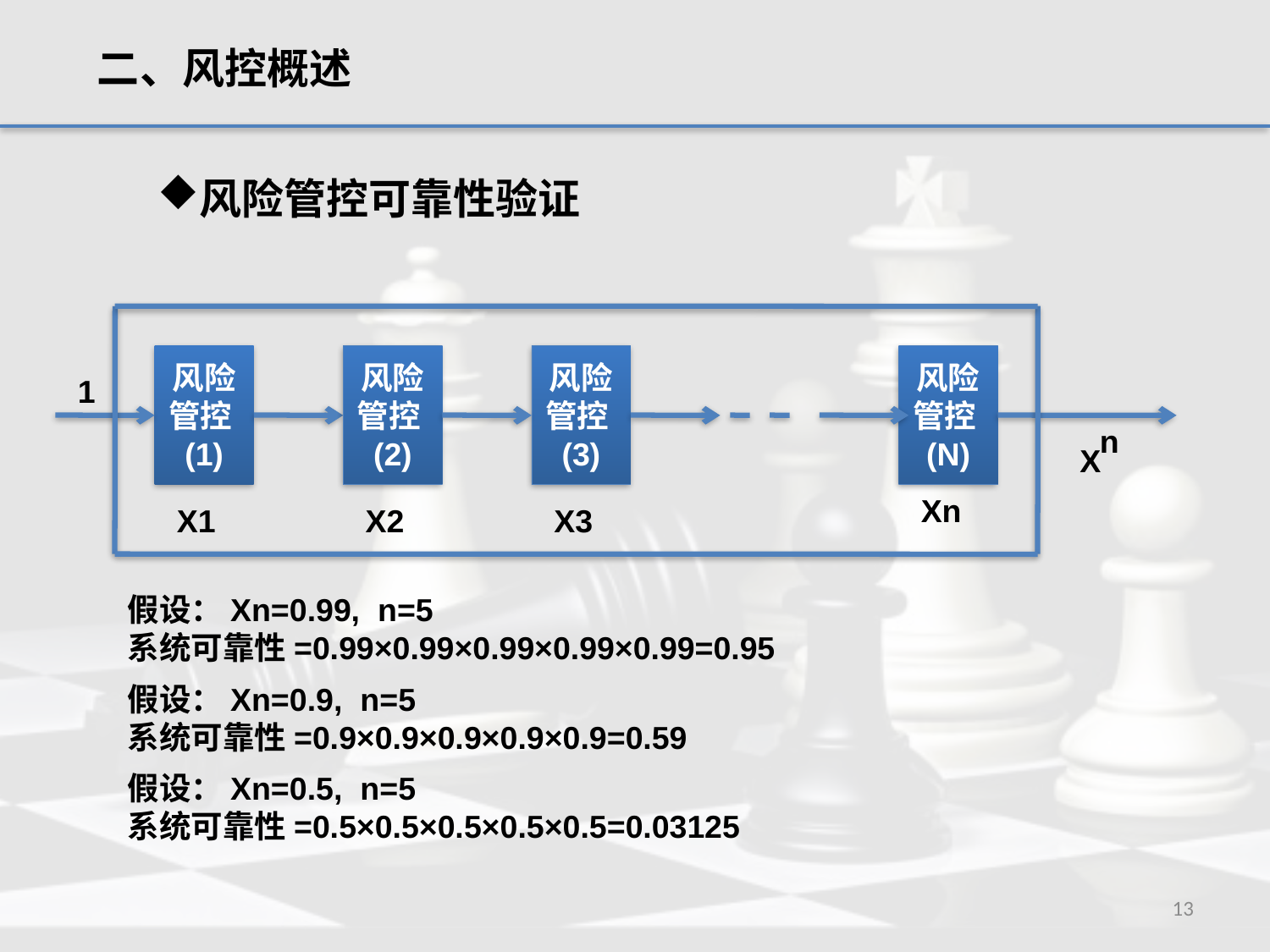

二、风控概述
风险管控可靠性验证
风险管控(1)
风险管控(2)
风险管控(3)
风险管控(N)
1
n
X
Xn
X1

X2
X3
假设：Xn=0.99,  n=5
系统可靠性=0.99×0.99×0.99×0.99×0.99=0.95
假设：Xn=0.9,  n=5
系统可靠性=0.9×0.9×0.9×0.9×0.9=0.59
假设：Xn=0.5,  n=5
系统可靠性=0.5×0.5×0.5×0.5×0.5=0.03125

13